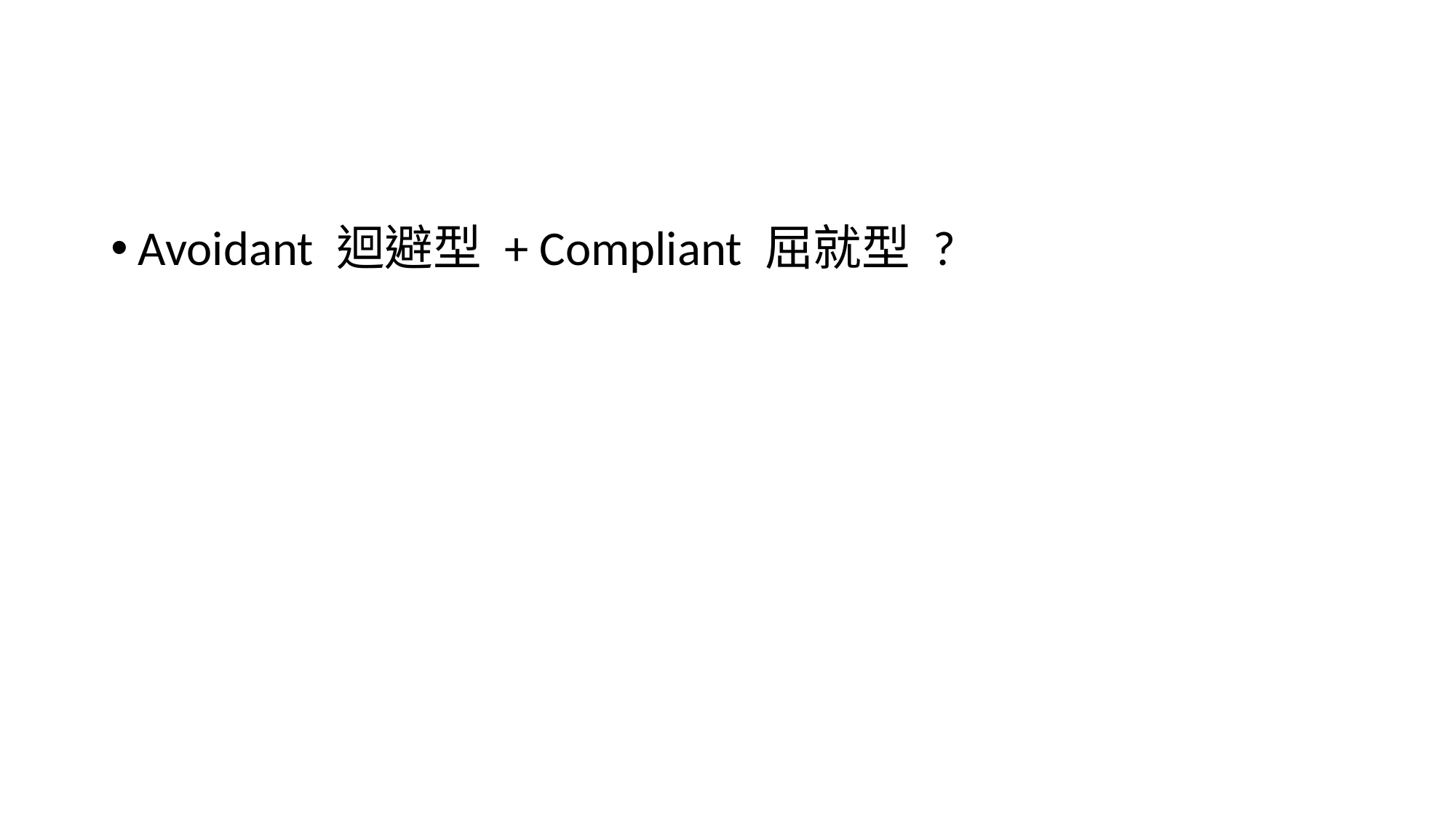

#
Avoidant 迴避型 + Compliant 屈就型 ?